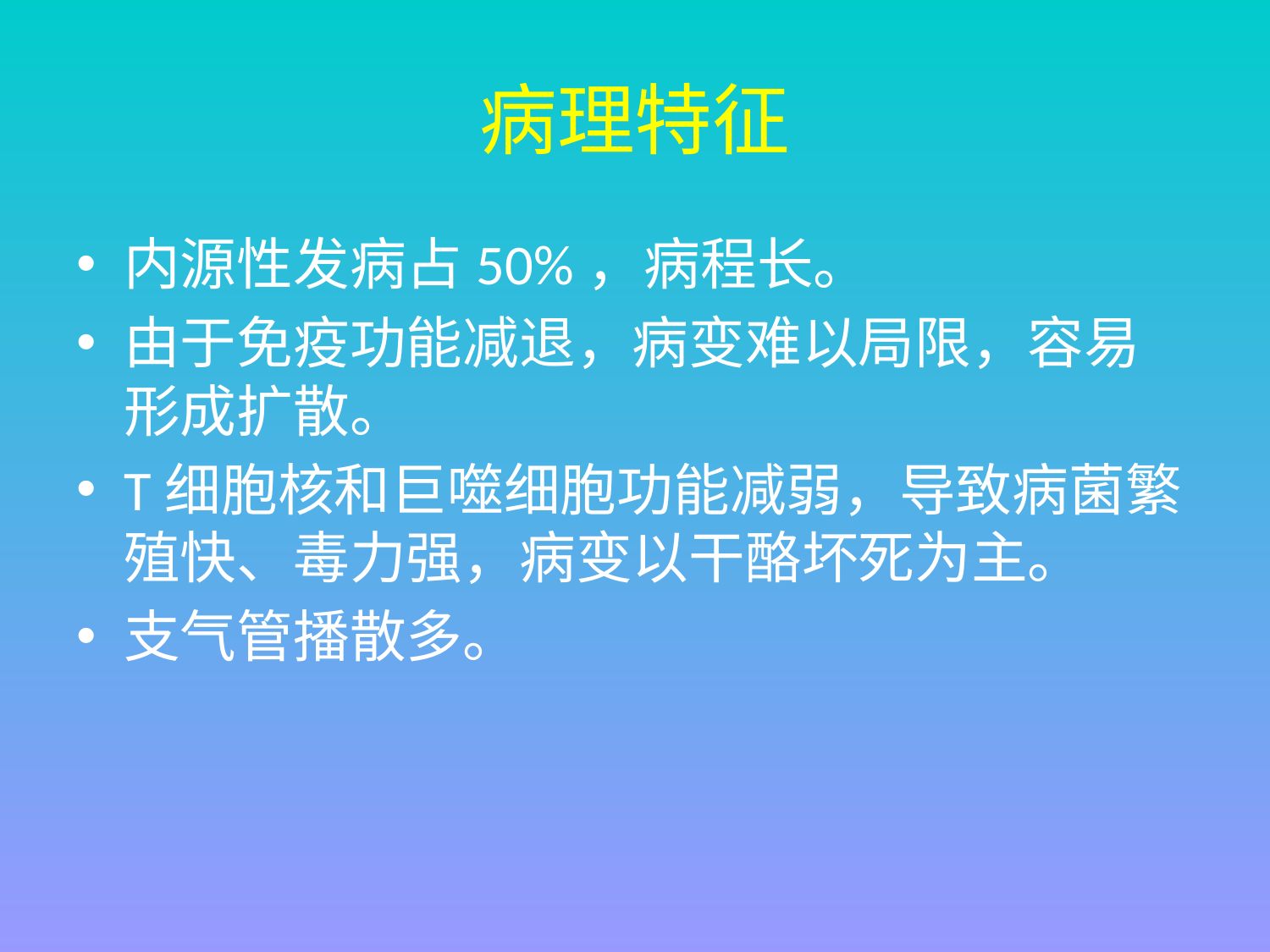

# 病理特征
内源性发病占50%，病程长。
由于免疫功能减退，病变难以局限，容易形成扩散。
T细胞核和巨噬细胞功能减弱，导致病菌繁殖快、毒力强，病变以干酪坏死为主。
支气管播散多。